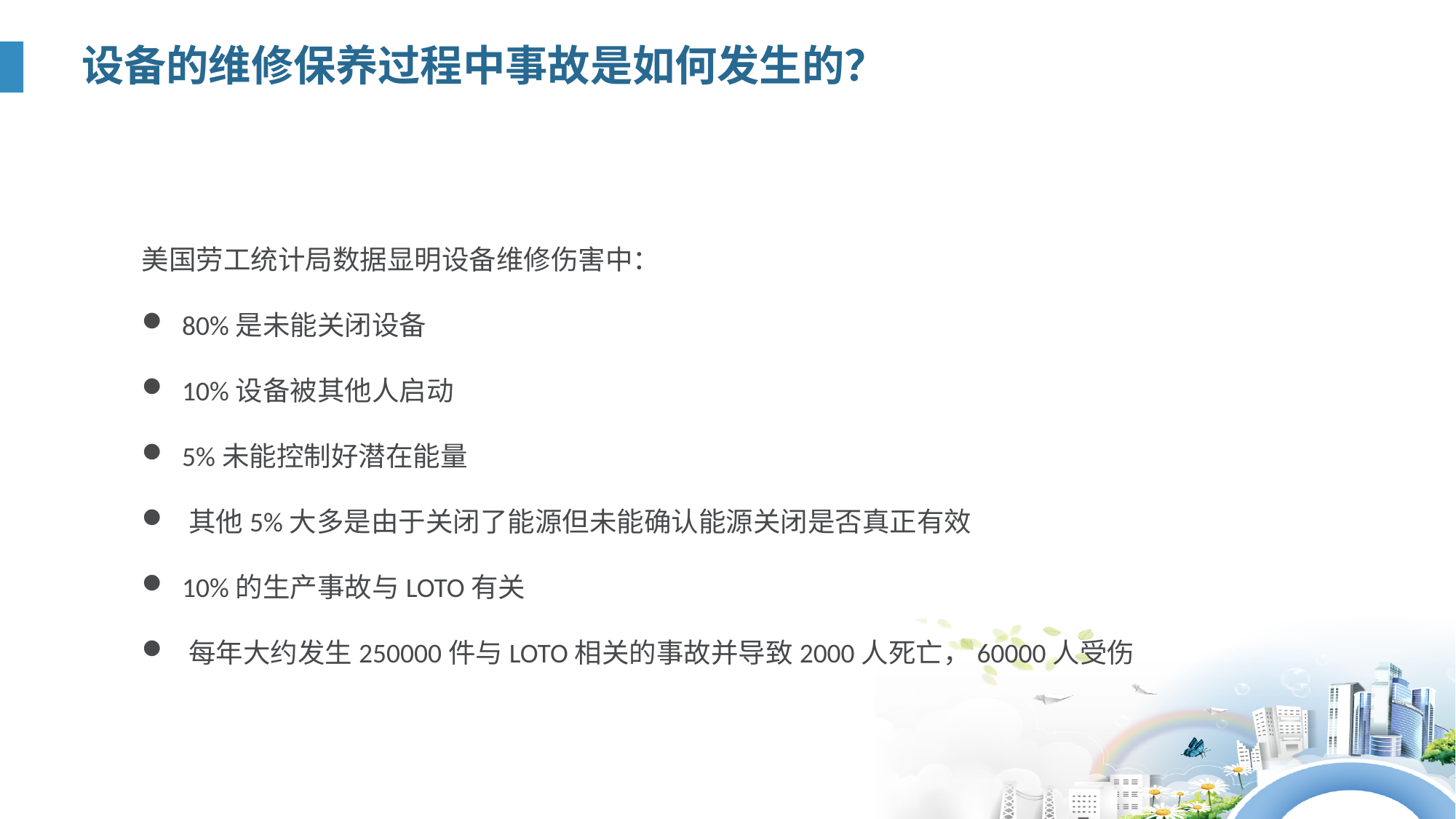

设备的维修保养过程中事故是如何发生的？
美国劳工统计局数据显明设备维修伤害中：
 80%是未能关闭设备
 10%设备被其他人启动
 5%未能控制好潜在能量
 其他5%大多是由于关闭了能源但未能确认能源关闭是否真正有效
 10%的生产事故与LOTO有关
 每年大约发生250000件与LOTO相关的事故并导致2000人死亡，60000人受伤